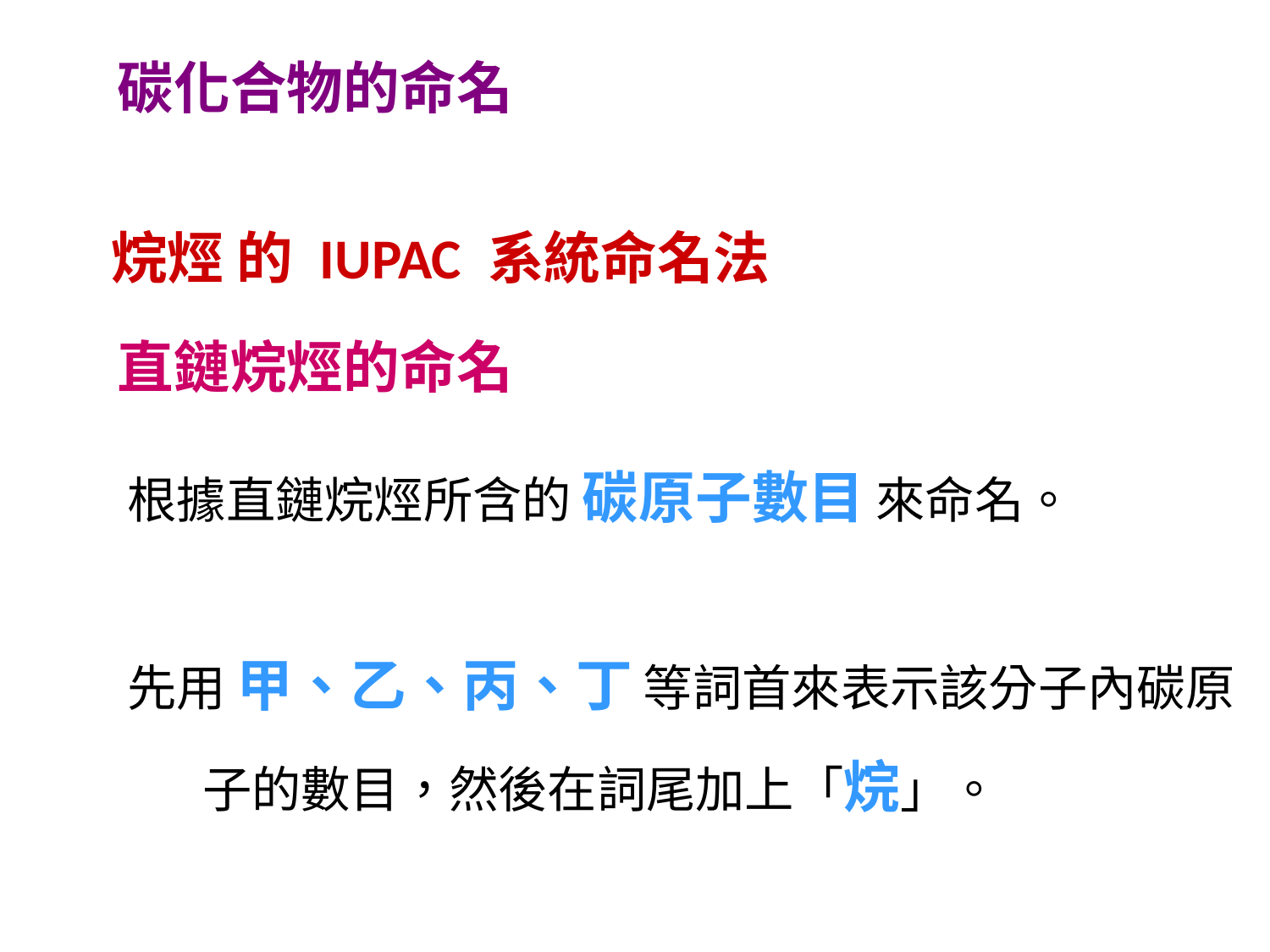

碳化合物的命名
烷烴 的 IUPAC 系統命名法
直鏈烷烴的命名
根據直鏈烷烴所含的 碳原子數目 來命名。
先用 甲、乙、丙、丁 等詞首來表示該分子內碳原子的數目，然後在詞尾加上「烷」。